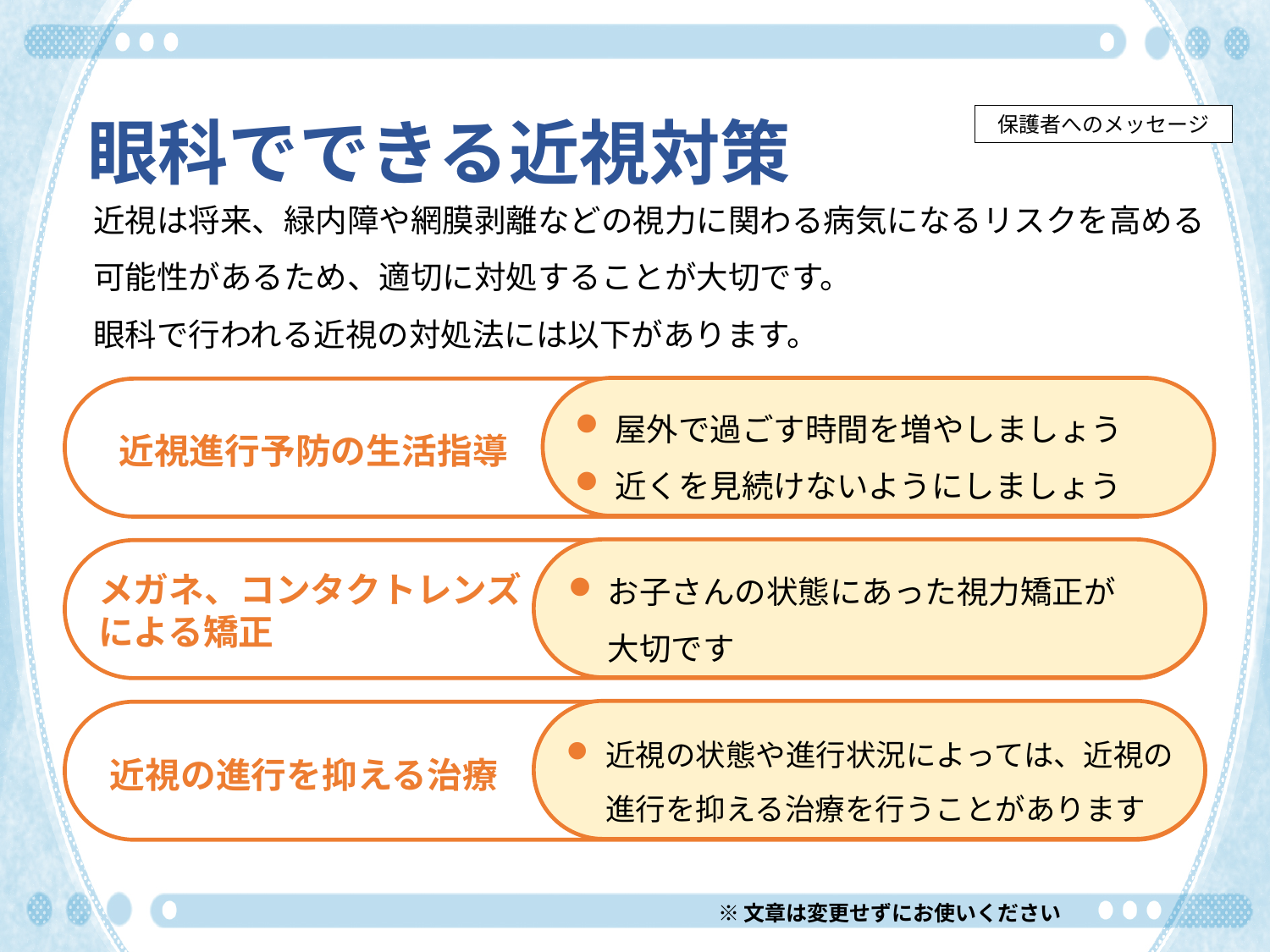

# 眼科でできる近視対策
保護者へのメッセージ
近視は将来、緑内障や網膜剥離などの視力に関わる病気になるリスクを高める
可能性があるため、適切に対処することが大切です。
眼科で行われる近視の対処法には以下があります。

屋外で過ごす時間を増やしましょう
近くを見続けないようにしましょう
近視進行予防の生活指導

お子さんの状態にあった視力矯正が大切です
メガネ、コンタクトレンズによる矯正

近視の状態や進行状況によっては、近視の進行を抑える治療を行うことがあります
近視の進行を抑える治療
※文章は変更せずにお使いください